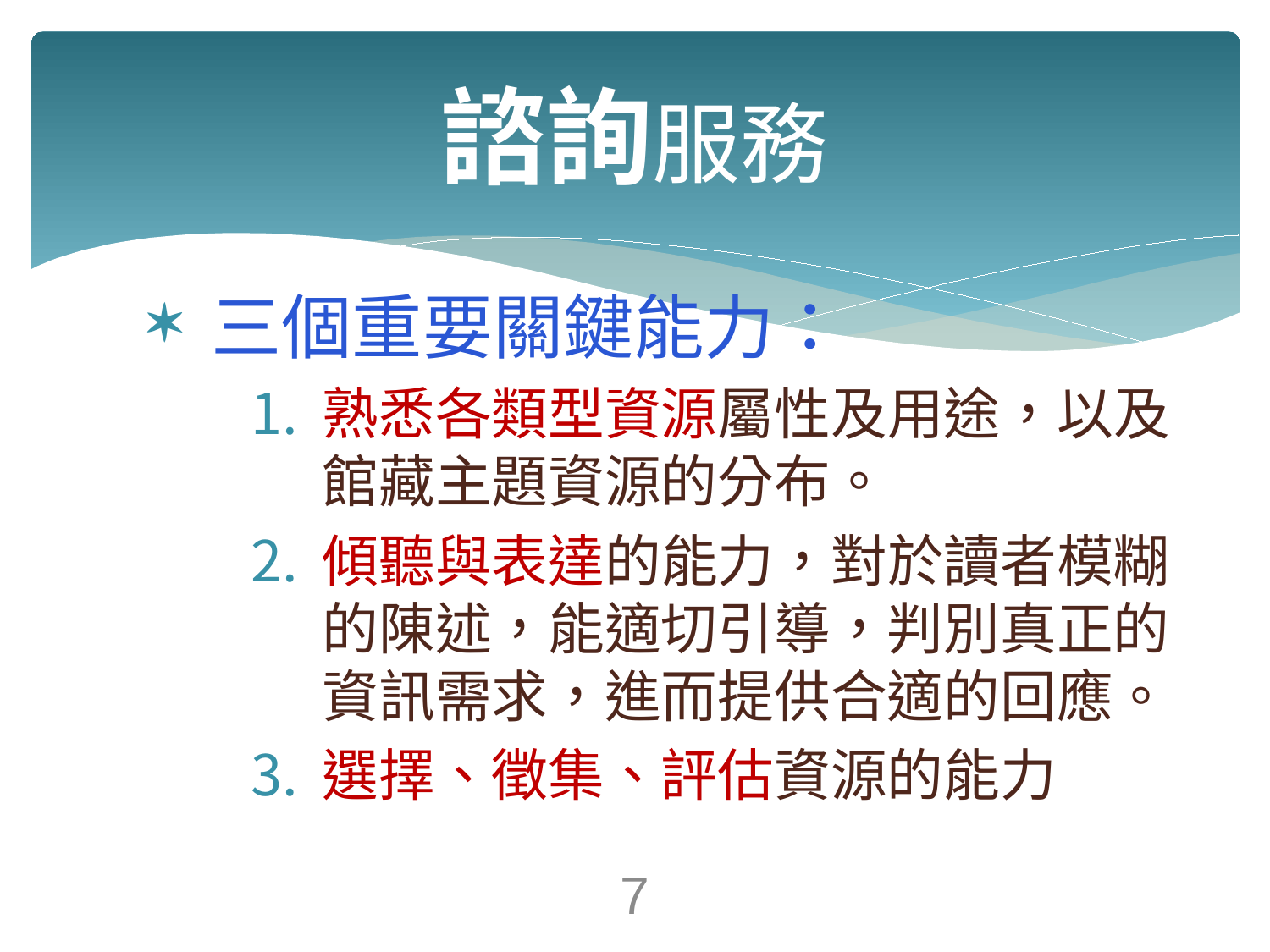

# 諮詢服務
三個重要關鍵能力：
熟悉各類型資源屬性及用途，以及館藏主題資源的分布。
傾聽與表達的能力，對於讀者模糊的陳述，能適切引導，判別真正的資訊需求，進而提供合適的回應。
選擇、徵集、評估資源的能力

7